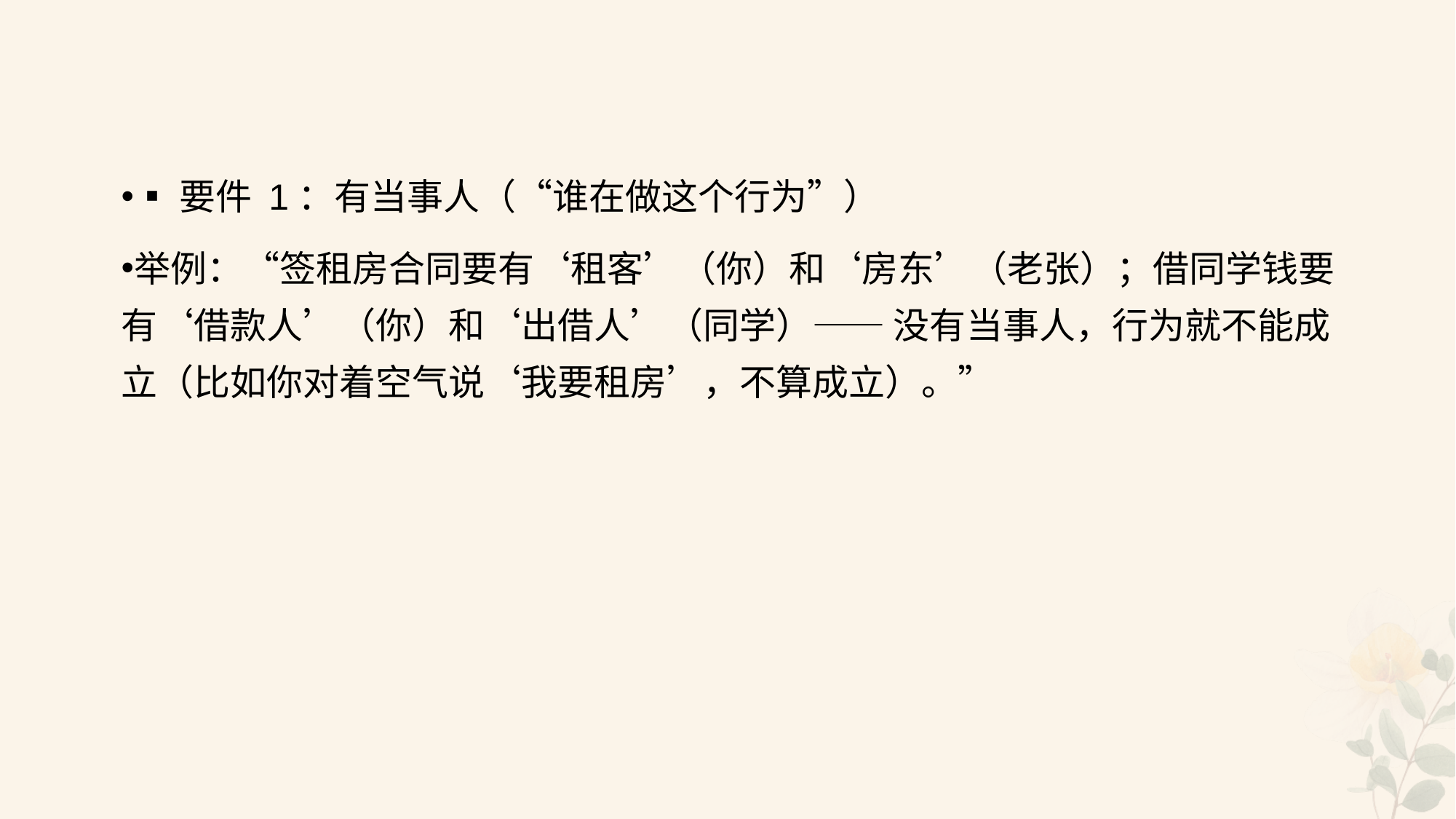

#
▪要件 1：有当事人（“谁在做这个行为”）
举例：“签租房合同要有‘租客’（你）和‘房东’（老张）；借同学钱要有‘借款人’（你）和‘出借人’（同学）—— 没有当事人，行为就不能成立（比如你对着空气说‘我要租房’，不算成立）。”